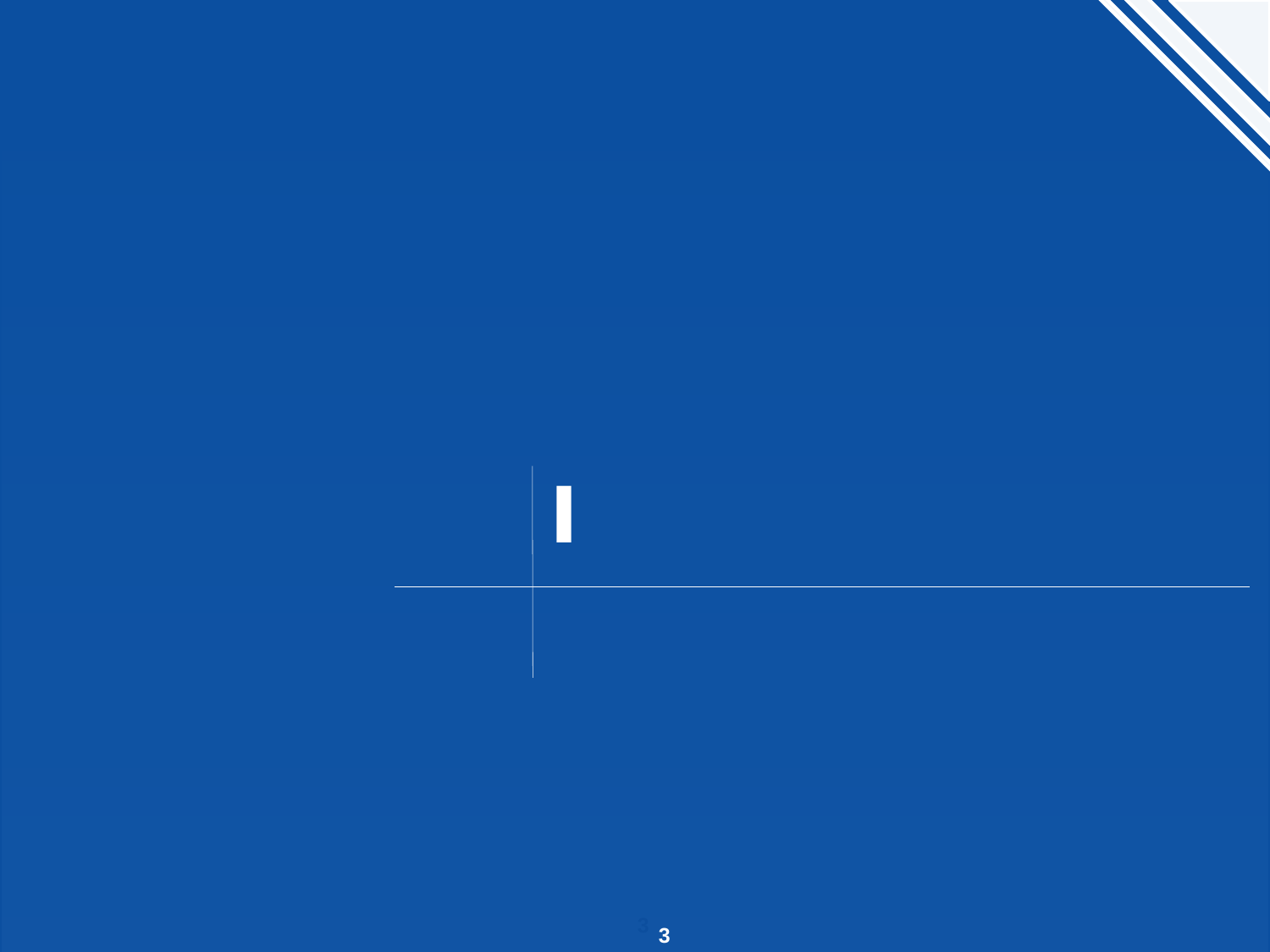

국내외 경제 여건
Ⅰ.
1. 해외 경제
3
3